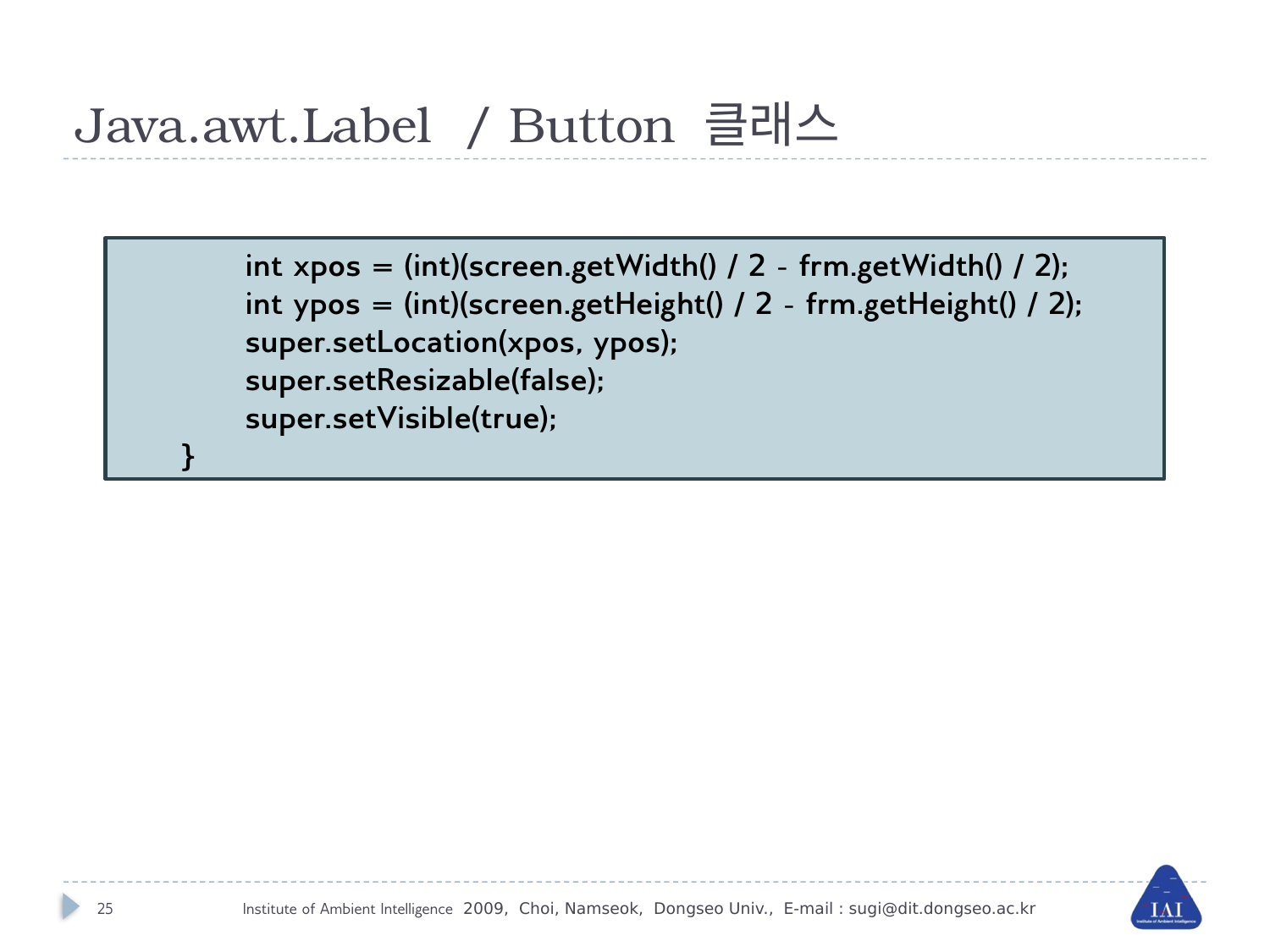

# Java.awt.Label  / Button 클래스

int xpos = (int)(screen.getWidth() / 2 - frm.getWidth() / 2);
int ypos = (int)(screen.getHeight() / 2 - frm.getHeight() / 2);
super.setLocation(xpos, ypos);
super.setResizable(false);
super.setVisible(true);
}